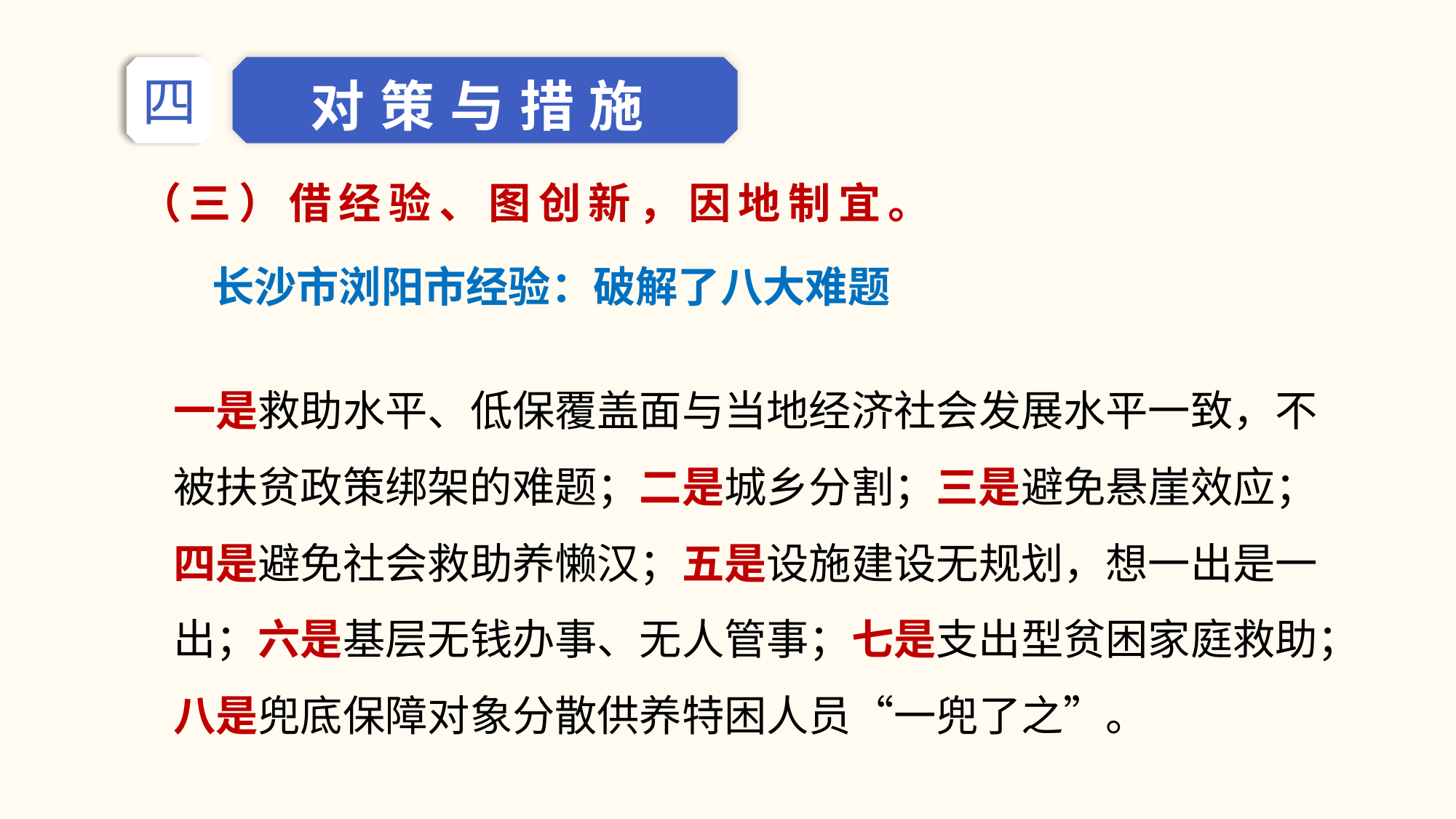

对策与措施

四
（三）借经验、图创新，因地制宜。
长沙市浏阳市经验：破解了八大难题
一是救助水平、低保覆盖面与当地经济社会发展水平一致，不被扶贫政策绑架的难题；二是城乡分割；三是避免悬崖效应；四是避免社会救助养懒汉；五是设施建设无规划，想一出是一出；六是基层无钱办事、无人管事；七是支出型贫困家庭救助；八是兜底保障对象分散供养特困人员“一兜了之”。